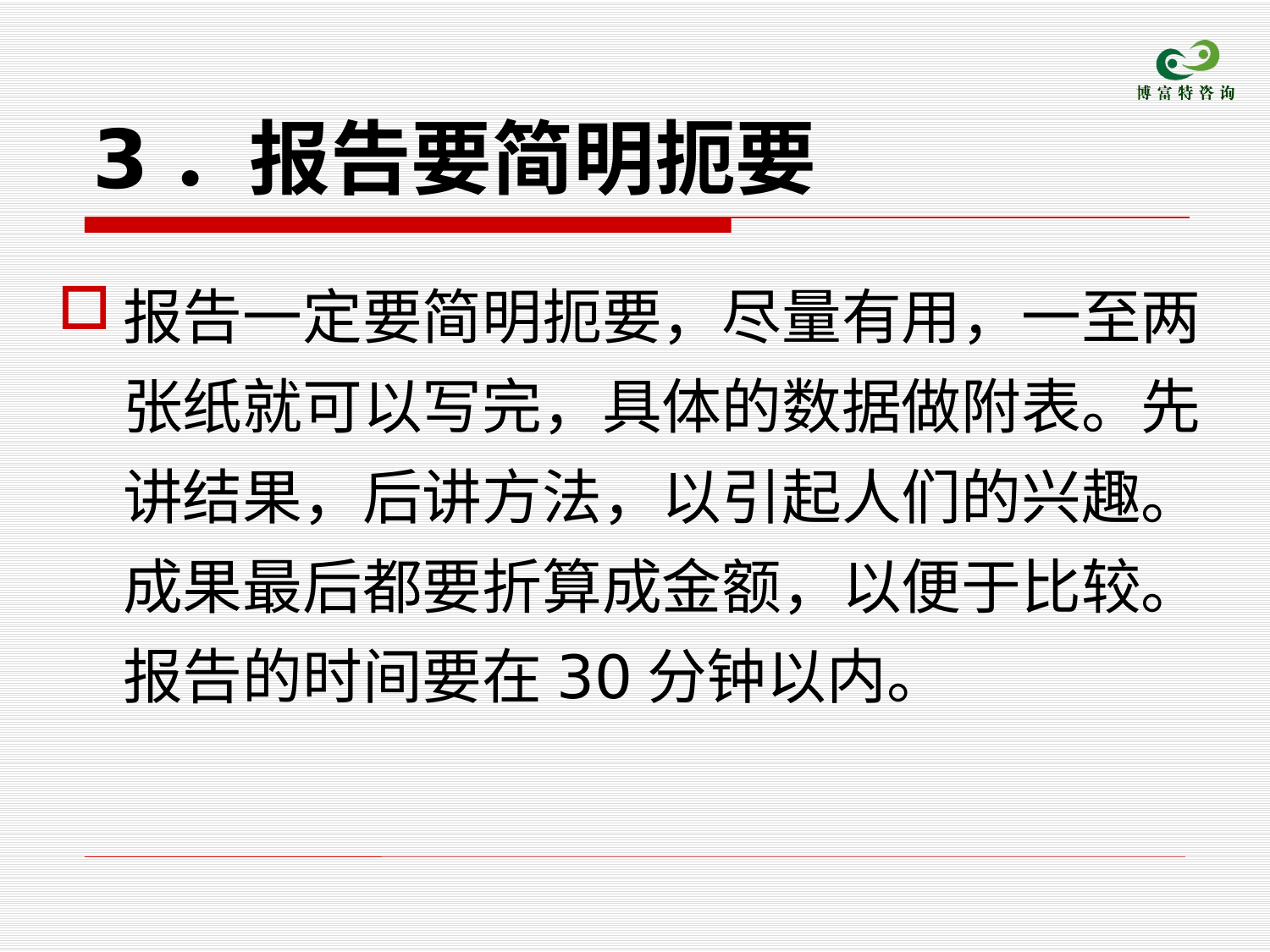

# 3．报告要简明扼要

报告一定要简明扼要，尽量有用，一至两张纸就可以写完，具体的数据做附表。先讲结果，后讲方法，以引起人们的兴趣。成果最后都要折算成金额，以便于比较。报告的时间要在30分钟以内。
393